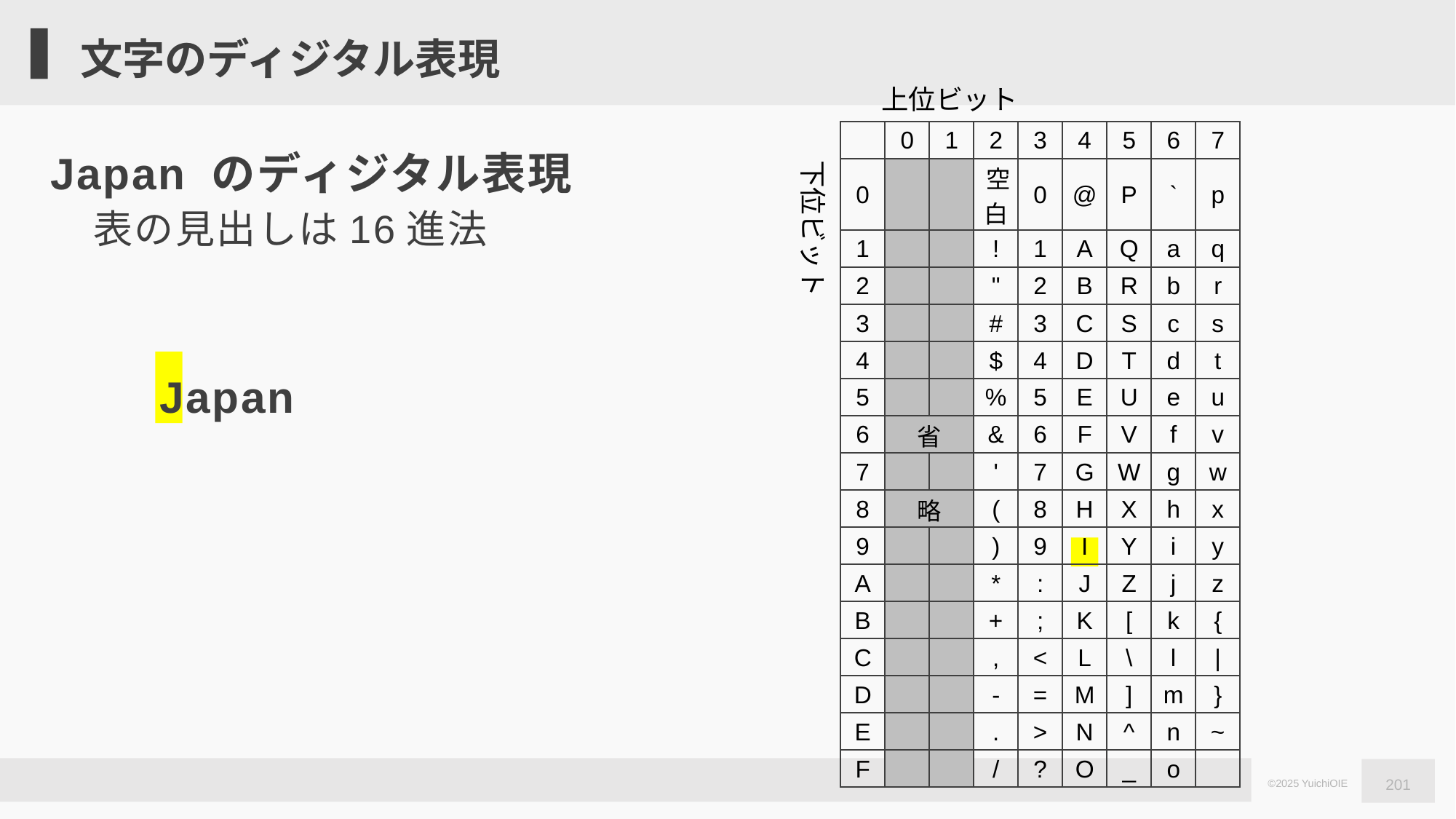

# 文字のディジタル表現
上位ビット
|  | 0 | 1 | 2 | 3 | 4 | 5 | 6 | 7 |
| --- | --- | --- | --- | --- | --- | --- | --- | --- |
| 0 |  |  | 空白 | 0 | @ | P | ` | p |
| 1 |  |  | ! | 1 | A | Q | a | q |
| 2 |  |  | " | 2 | B | R | b | r |
| 3 |  |  | # | 3 | C | S | c | s |
| 4 |  |  | $ | 4 | D | T | d | t |
| 5 |  |  | % | 5 | E | U | e | u |
| 6 | 省 |  | & | 6 | F | V | f | v |
| 7 |  |  | ' | 7 | G | W | g | w |
| 8 | 略 |  | ( | 8 | H | X | h | x |
| 9 |  |  | ) | 9 | I | Y | i | y |
| A |  |  | \* | : | J | Z | j | z |
| B |  |  | + | ; | K | [ | k | { |
| C |  |  | , | < | L | \ | l | | |
| D |  |  | - | = | M | ] | m | } |
| E |  |  | . | > | N | ^ | n | ~ |
| F |  |  | / | ? | O | \_ | o |  |
下位ビット
Japan のディジタル表現
表の見出しは16進法

	Japan

201